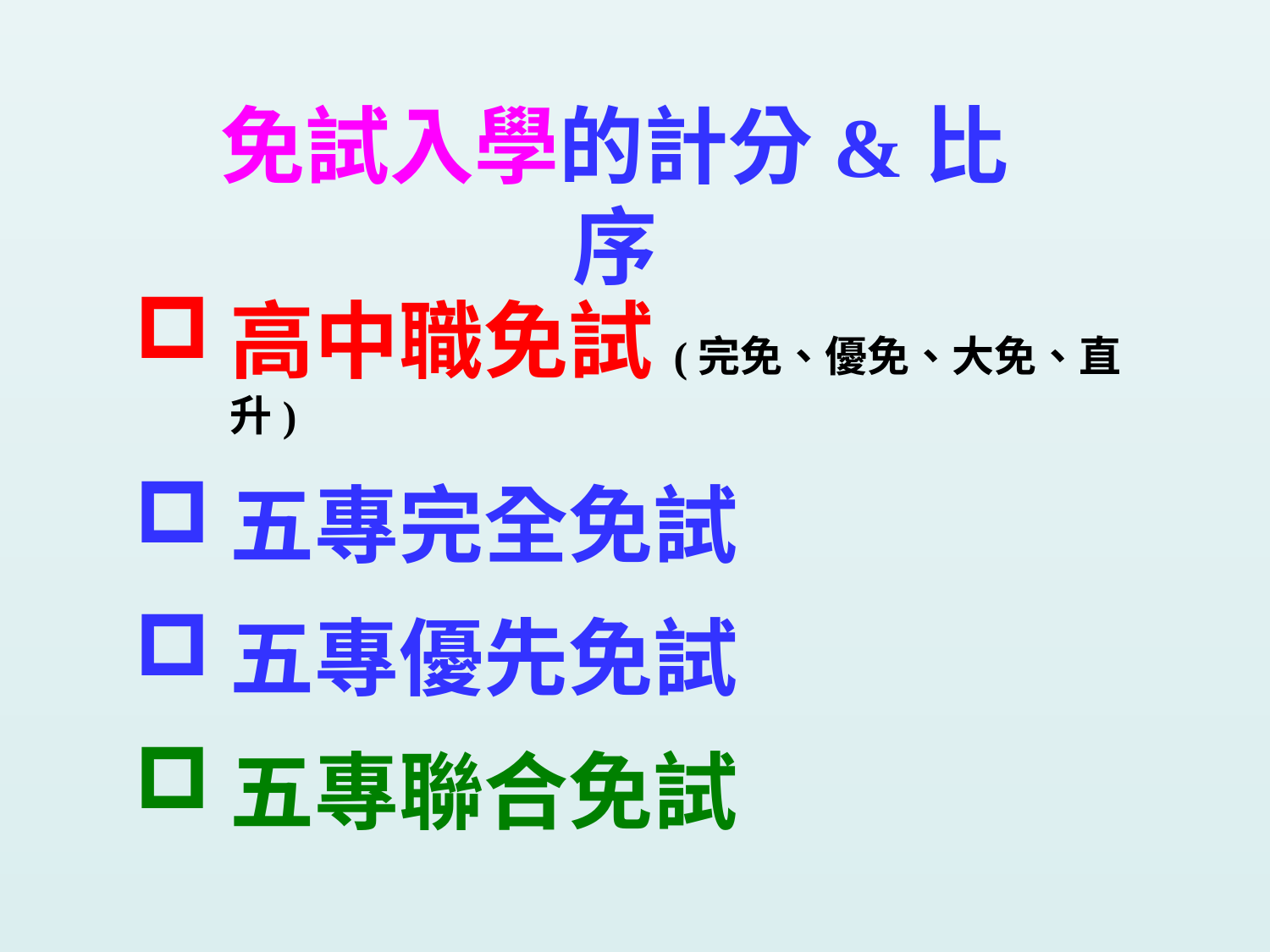

免試入學的計分&比序
高中職免試(完免、優免、大免、直升)
五專完全免試
五專優先免試
五專聯合免試